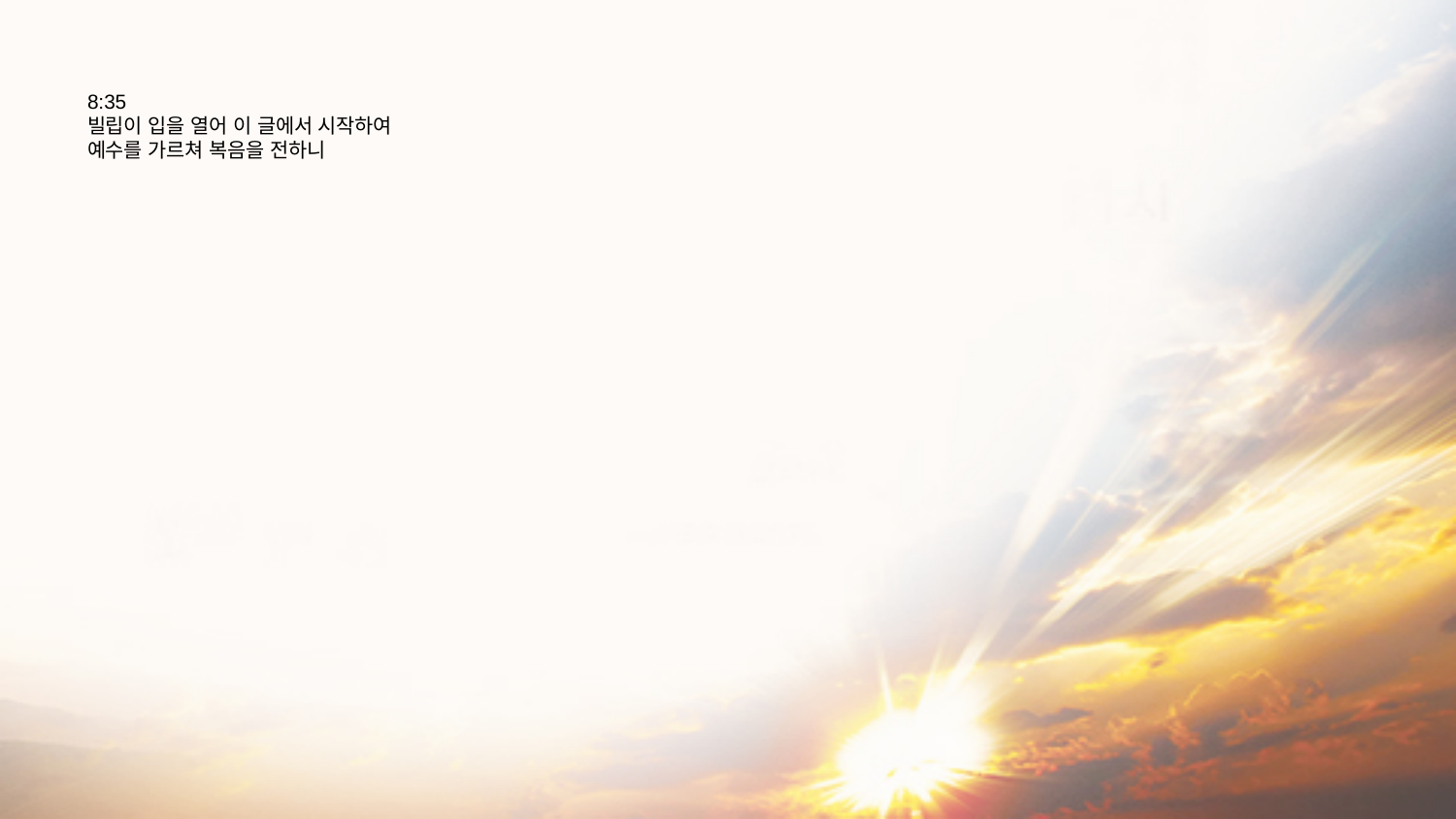

# 8:35 빌립이 입을 열어 이 글에서 시작하여 예수를 가르쳐 복음을 전하니